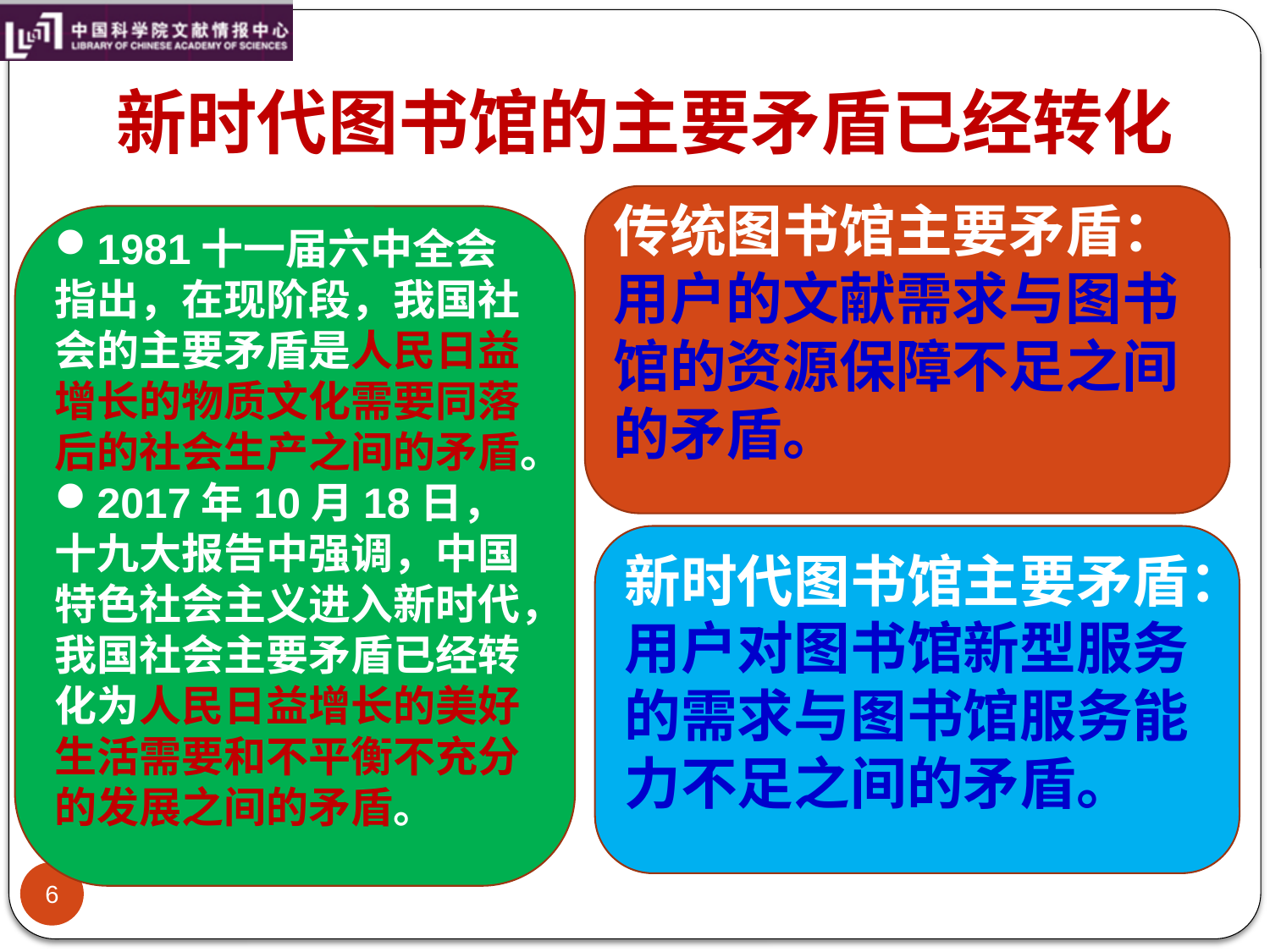

# 新时代图书馆的主要矛盾已经转化
传统图书馆主要矛盾：
用户的文献需求与图书馆的资源保障不足之间的矛盾。

1981十一届六中全会指出，在现阶段，我国社会的主要矛盾是人民日益增长的物质文化需要同落后的社会生产之间的矛盾。
2017年10月18日，十九大报告中强调，中国特色社会主义进入新时代，我国社会主要矛盾已经转化为人民日益增长的美好生活需要和不平衡不充分的发展之间的矛盾。

新时代图书馆主要矛盾：
用户对图书馆新型服务的需求与图书馆服务能力不足之间的矛盾。

6